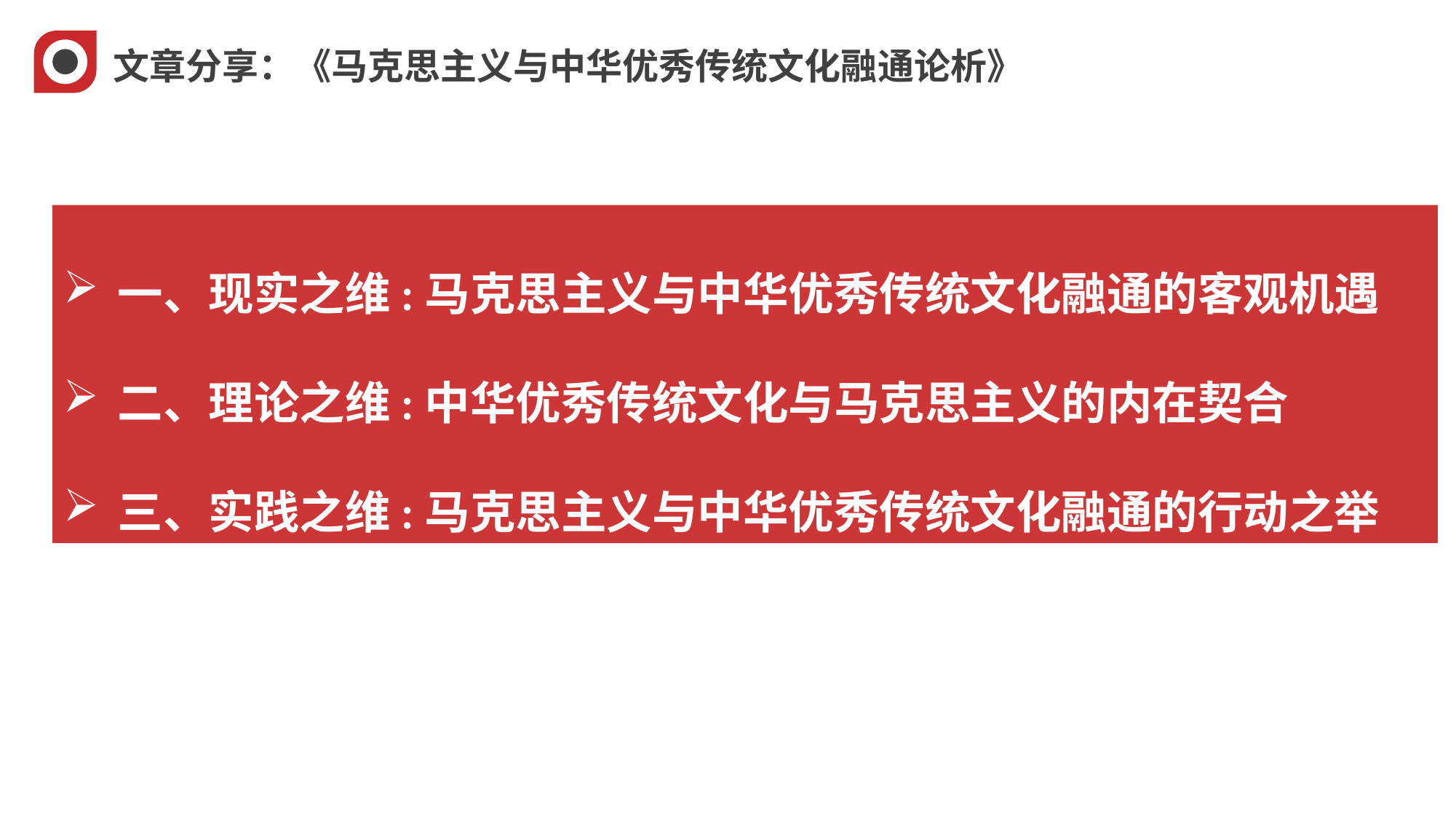

文章分享：《马克思主义与中华优秀传统文化融通论析》
一、现实之维:马克思主义与中华优秀传统文化融通的客观机遇
二、理论之维:中华优秀传统文化与马克思主义的内在契合
三、实践之维:马克思主义与中华优秀传统文化融通的行动之举